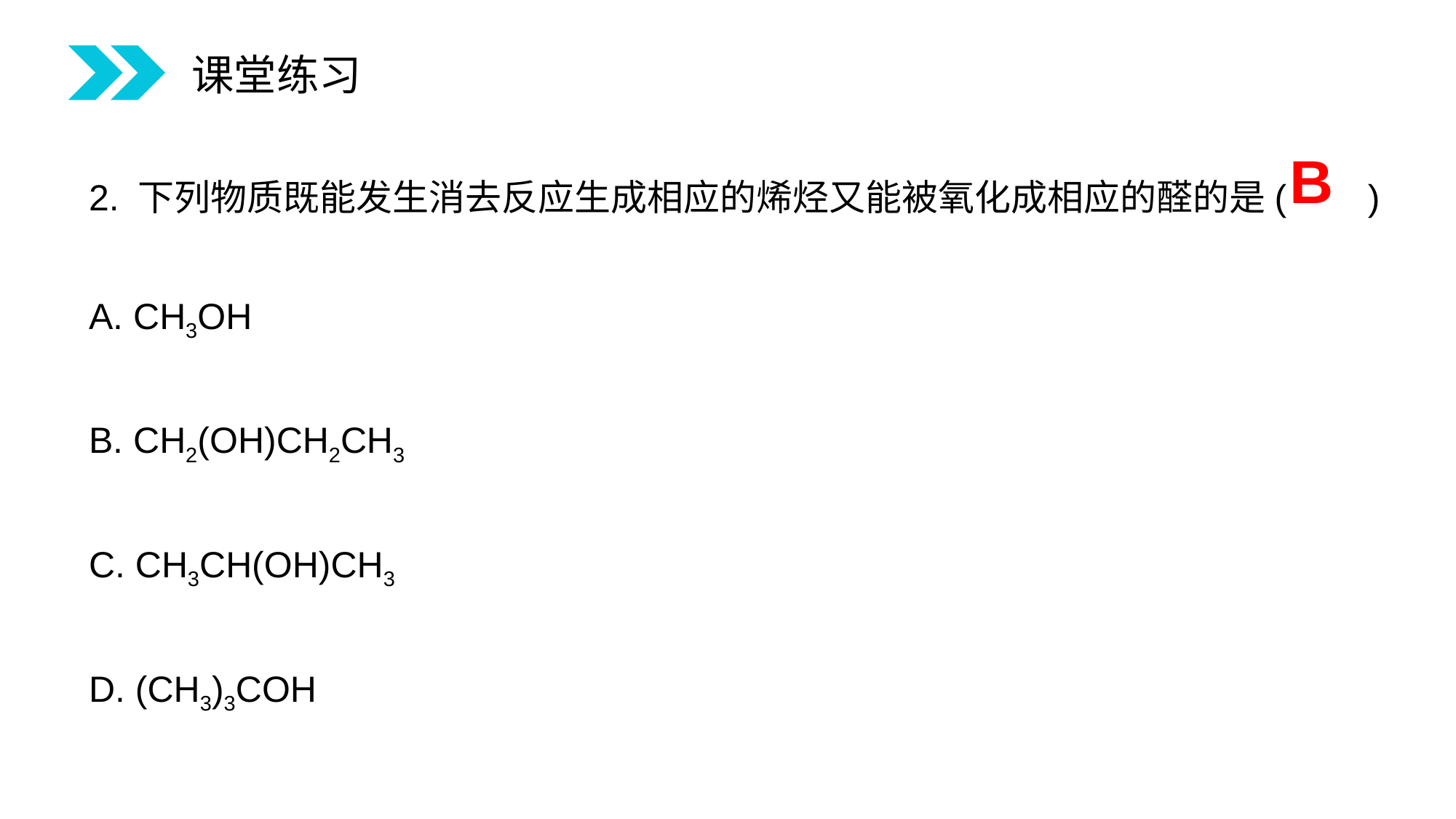

课堂练习
2. 下列物质既能发生消去反应生成相应的烯烃又能被氧化成相应的醛的是(        )
A. CH3OH
B. CH2(OH)CH2CH3
C. CH3CH(OH)CH3
D. (CH3)3COH
B